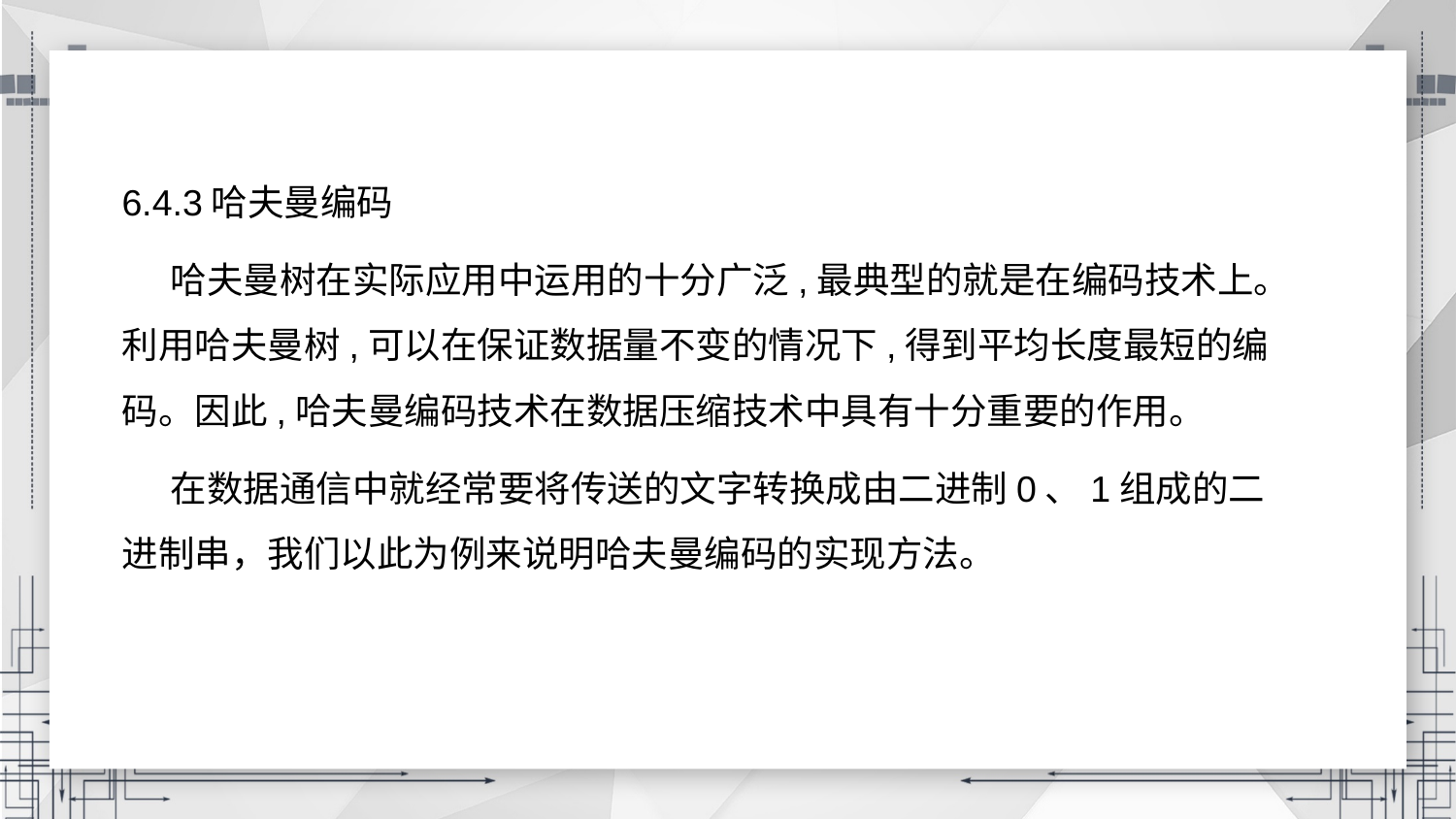

6.4.3哈夫曼编码
哈夫曼树在实际应用中运用的十分广泛,最典型的就是在编码技术上。利用哈夫曼树,可以在保证数据量不变的情况下,得到平均长度最短的编码。因此,哈夫曼编码技术在数据压缩技术中具有十分重要的作用。
在数据通信中就经常要将传送的文字转换成由二进制0、1组成的二进制串，我们以此为例来说明哈夫曼编码的实现方法。